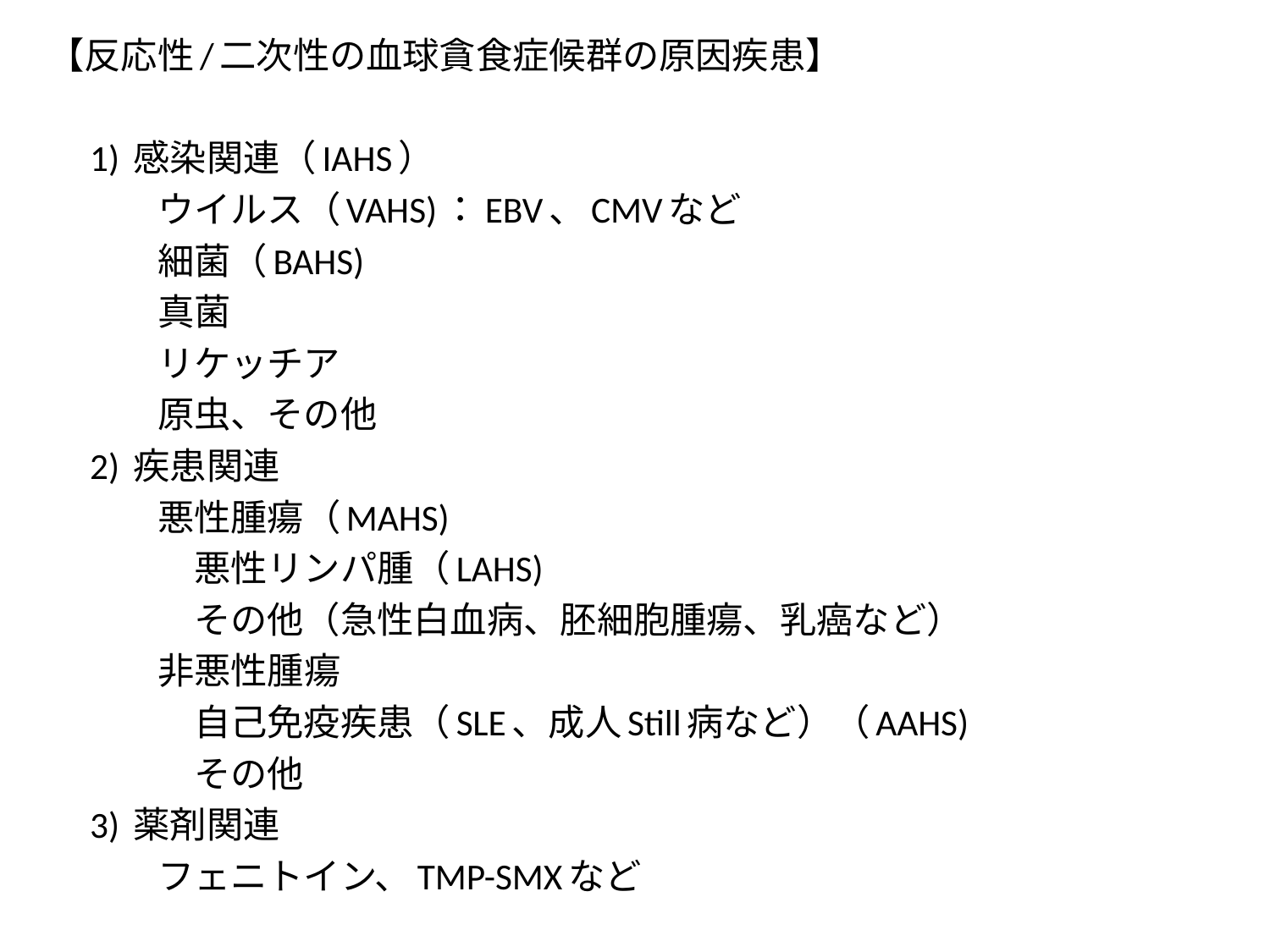

【反応性/二次性の血球貪食症候群の原因疾患】

　1) 感染関連（IAHS）
　　　ウイルス（VAHS)：EBV、CMVなど
　　　細菌（BAHS)
　　　真菌
　　　リケッチア
　　　原虫、その他
　2) 疾患関連
　　　悪性腫瘍（MAHS)
　　　　悪性リンパ腫（LAHS)
　　　　その他（急性白血病、胚細胞腫瘍、乳癌など）
　　　非悪性腫瘍
　　　　自己免疫疾患（SLE、成人Still病など）（AAHS)
　　　　その他
　3) 薬剤関連
　　　フェニトイン、TMP-SMXなど